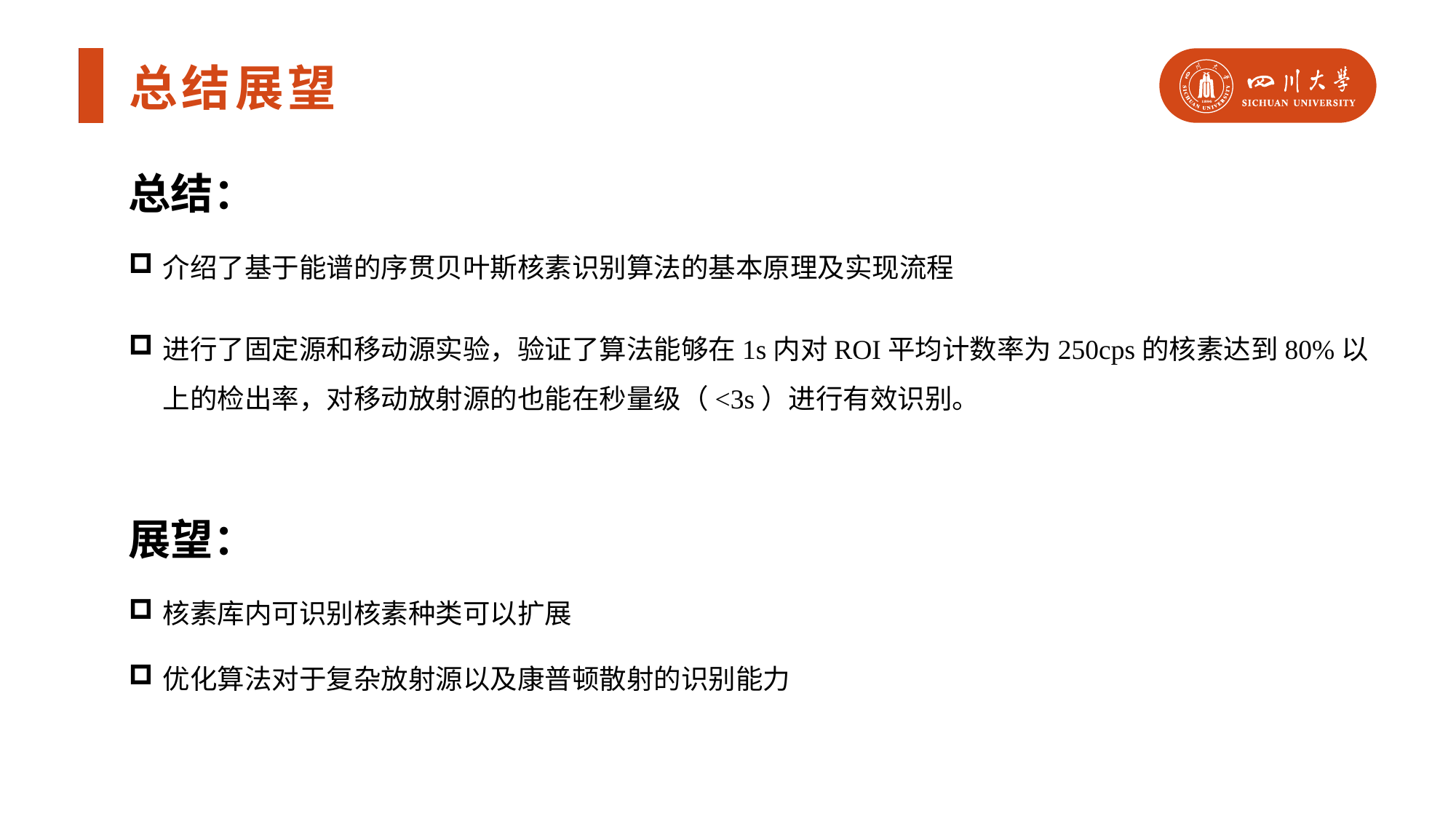

总结展望
总结：

介绍了基于能谱的序贯贝叶斯核素识别算法的基本原理及实现流程

进行了固定源和移动源实验，验证了算法能够在1s内对ROI平均计数率为250cps的核素达到80%以上的检出率，对移动放射源的也能在秒量级（<3s）进行有效识别。

展望：

核素库内可识别核素种类可以扩展

优化算法对于复杂放射源以及康普顿散射的识别能力